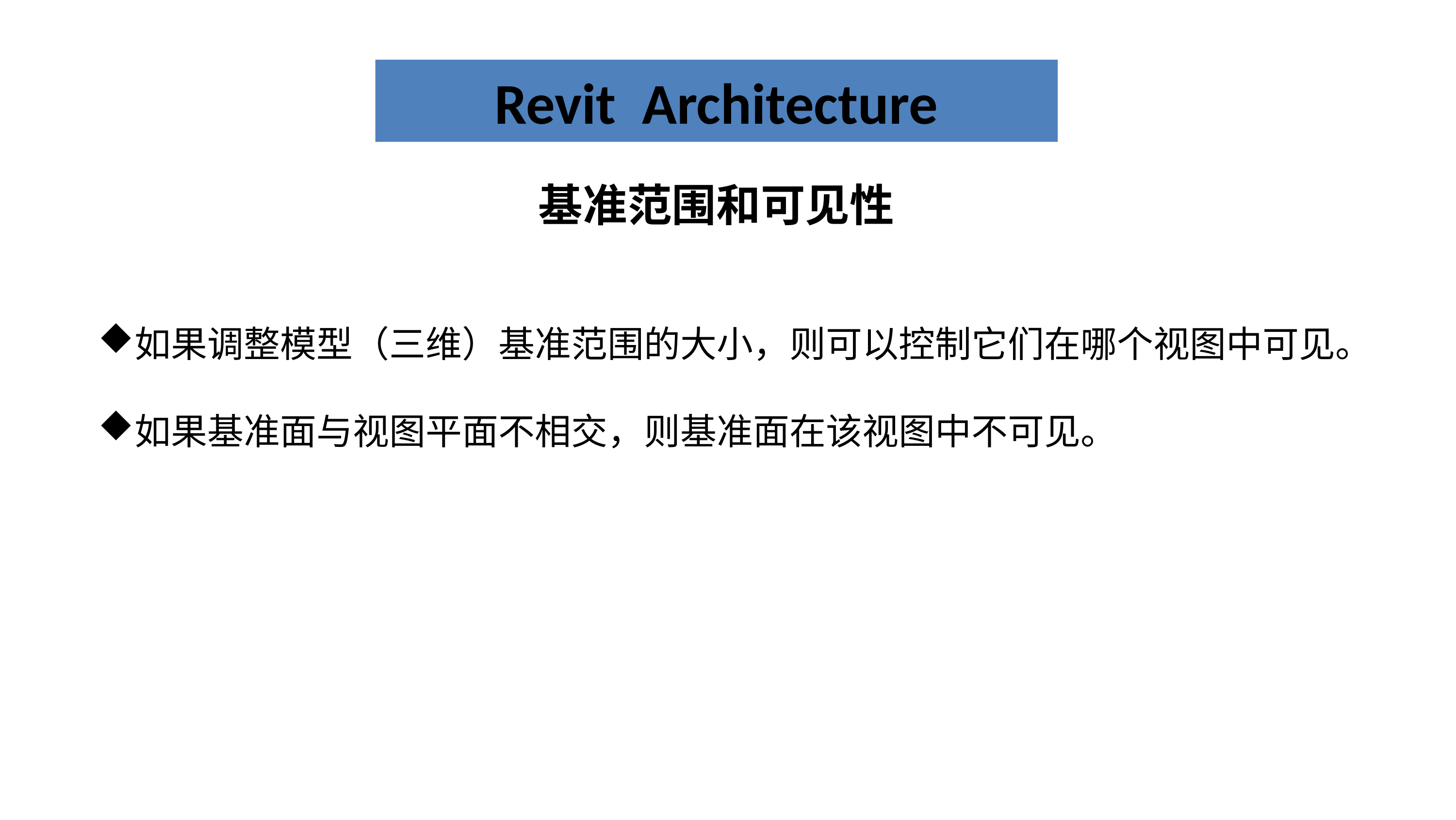

Revit  Architecture
基准范围和可见性
如果调整模型（三维）基准范围的大小，则可以控制它们在哪个视图中可见。
如果基准面与视图平面不相交，则基准面在该视图中不可见。